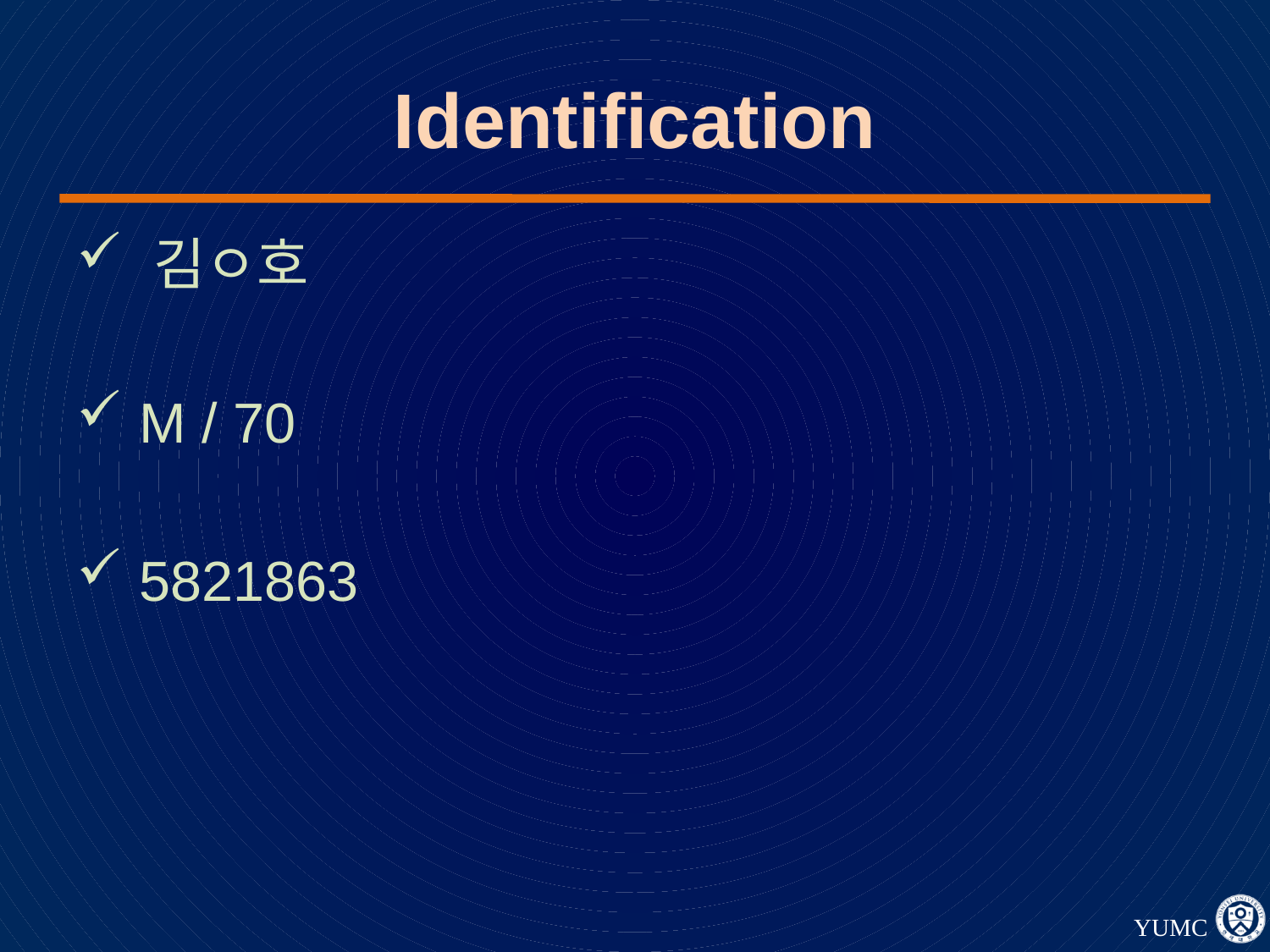

# Identification
 김ㅇ호

 M / 70

 5821863